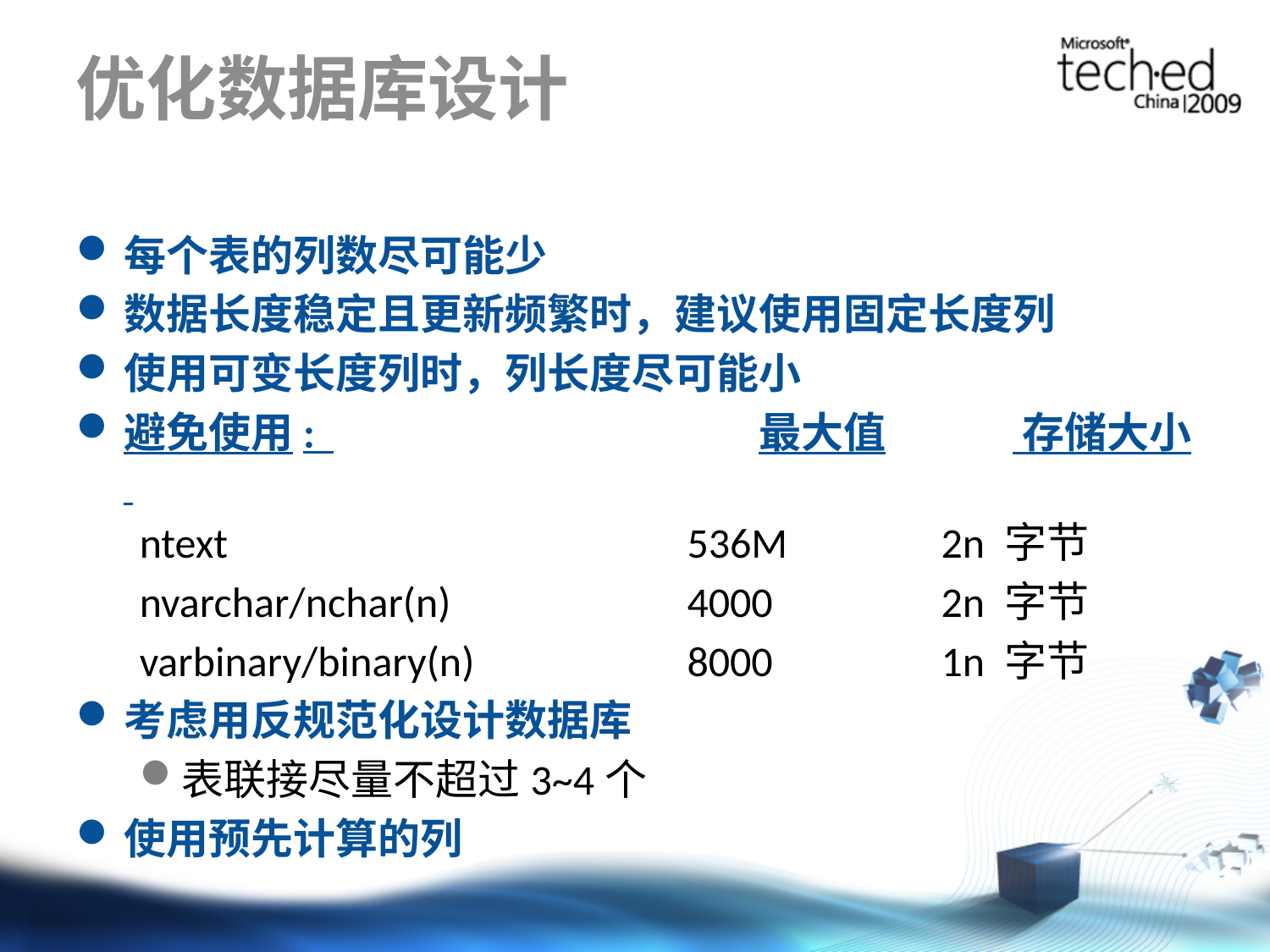

# 优化数据库设计
每个表的列数尽可能少
数据长度稳定且更新频繁时，建议使用固定长度列
使用可变长度列时，列长度尽可能小
避免使用:  				最大值	 存储大小
ntext				536M		2n 字节
nvarchar/nchar(n) 		4000		2n 字节
varbinary/binary(n)  		8000		1n 字节
考虑用反规范化设计数据库
表联接尽量不超过3~4个
使用预先计算的列